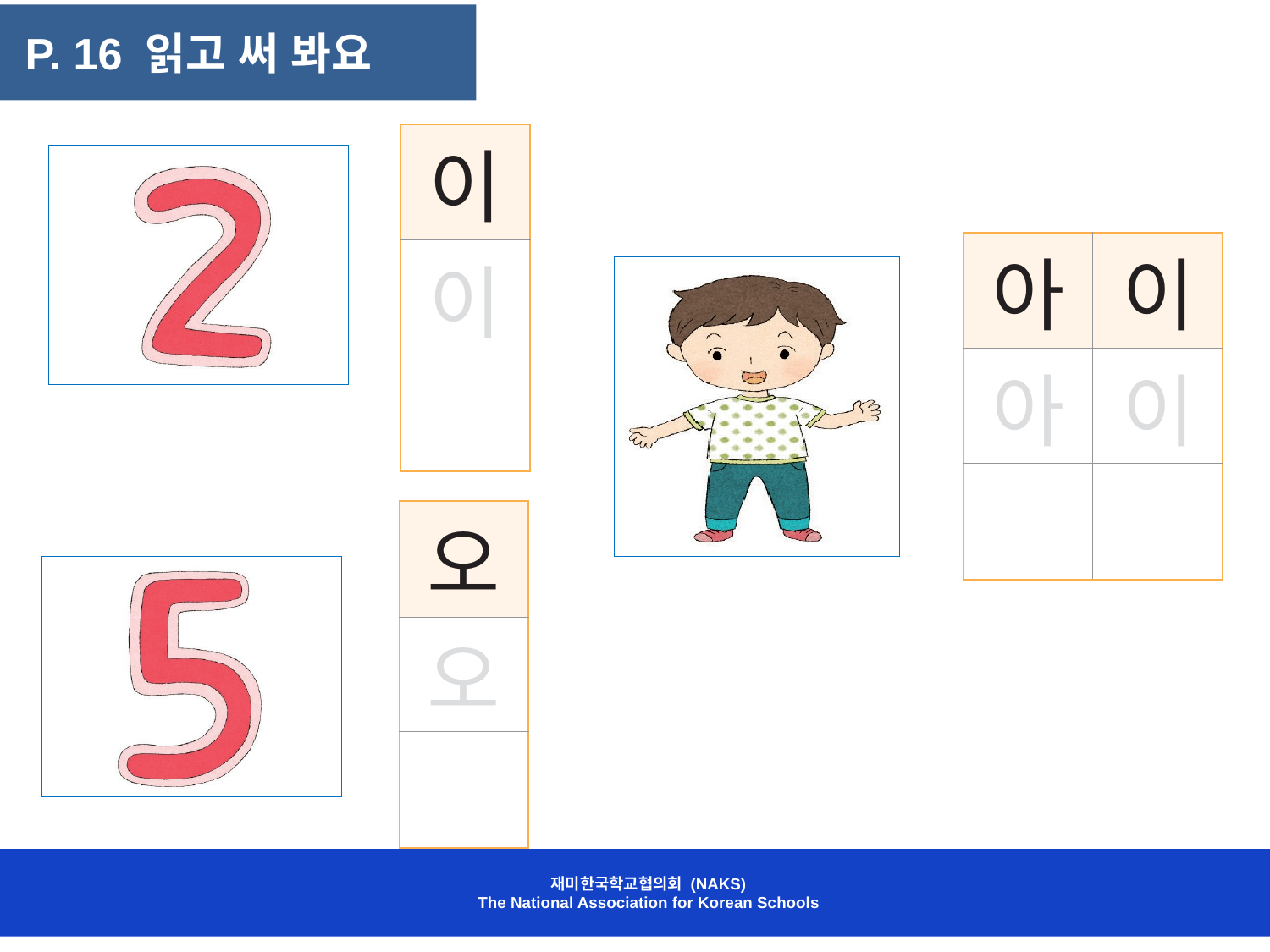

P. 16 읽고 써 봐요
| 이 |
| --- |
| 이 |
|  |

| 아 | 이 |
| --- | --- |
| 아 | 이 |
|  |  |

| 오 |
| --- |
| 오 |
|  |

재미한국학교협의회 (NAKS)
The National Association for Korean Schools